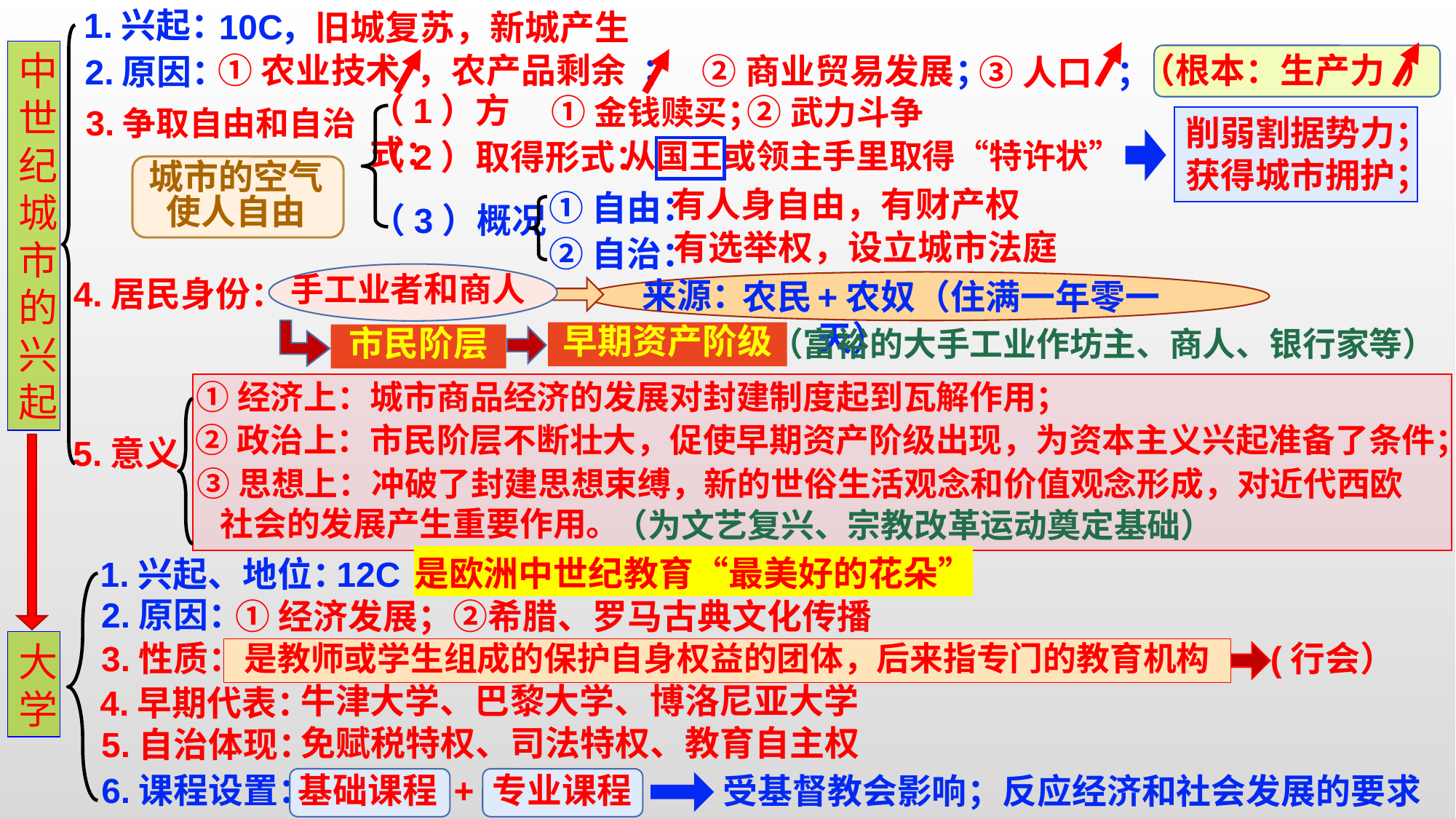

，旧城复苏，新城产生
1.兴起：
10C

中世纪城市的兴起
（根本：生产力  ）

①农业技术  ，农产品剩余  ；
②商业贸易发展；
2.原因：
③人口   ；
（1）方式：
①金钱赎买；
②武力斗争
3.争取自由和自治

削弱割据势力；
获得城市拥护；

（2）取得形式：
从国王或领主手里取得“特许状”

城市的空气
使人自由

①自由：
②自治：
（3）概况

有人身自由，有财产权
有选举权，设立城市法庭
手工业者和商人

4.居民身份：
来源：
农民

+农奴（住满一年零一天）
（富裕的大手工业作坊主、商人、银行家等）

市民阶层
早期资产阶级

①经济上：城市商品经济的发展对封建制度起到瓦解作用；

5.意义
②政治上：市民阶层不断壮大，促使早期资产阶级出现，为资本主义兴起准备了条件；
③思想上：冲破了封建思想束缚，新的世俗生活观念和价值观念形成，对近代西欧
  社会的发展产生重要作用。
（为文艺复兴、宗教改革运动奠定基础）

1.兴起、地位：
12C，
是欧洲中世纪教育“最美好的花朵”

大学
2.原因：
①经济发展；②希腊、罗马古典文化传播
3.性质：
(行会）

是教师或学生组成的保护自身权益的团体，后来指专门的教育机构
牛津大学、巴黎大学、博洛尼亚大学
4.早期代表：
免赋税特权、司法特权、教育自主权
5.自治体现：
基础课程 + 专业课程

6.课程设置：
受基督教会影响；反应经济和社会发展的要求